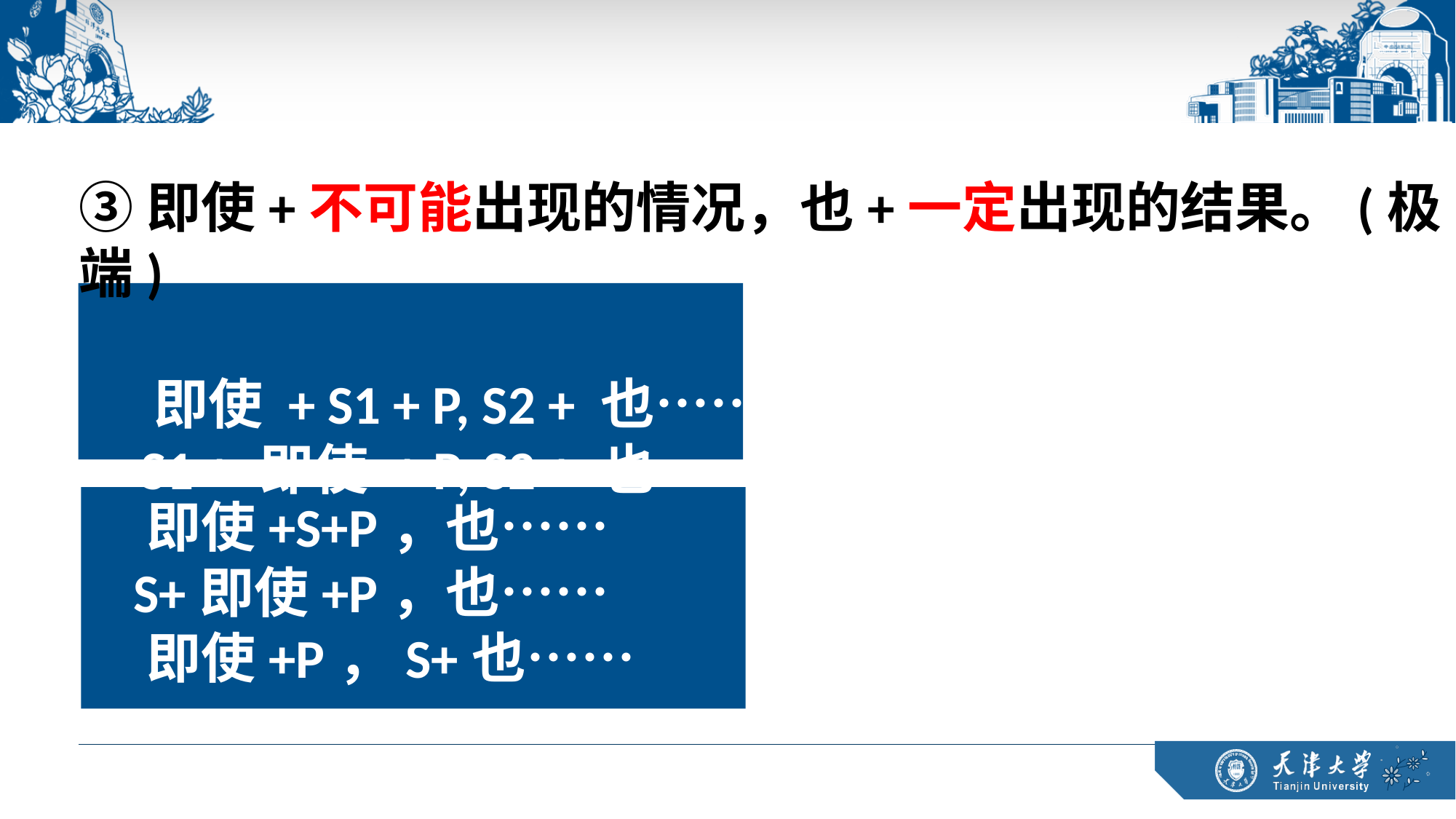

③即使+不可能出现的情况，也+一定出现的结果。(极端)

     即使 + S1 + P, S2 + 也……
     S1 + 即使 + P, S2 + 也……

        即使+S+P，也……
        S+即使+P，也……
        即使+P，S+也……